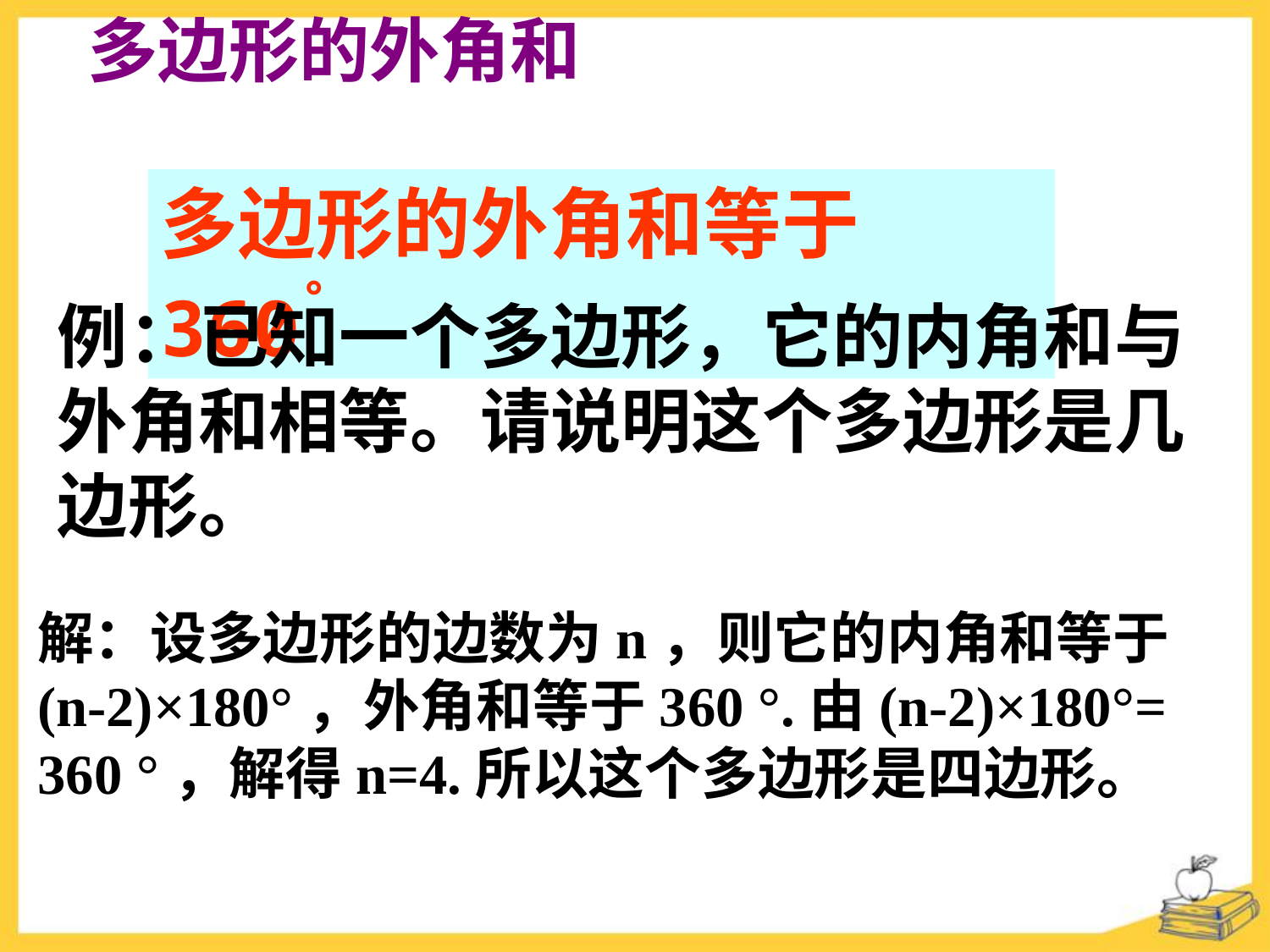

多边形的外角和
多边形的外角和等于360°
例：已知一个多边形，它的内角和与外角和相等。请说明这个多边形是几边形。
解：设多边形的边数为n，则它的内角和等于(n-2)×180°，外角和等于360 °.由(n-2)×180°= 360 °，解得n=4.所以这个多边形是四边形。